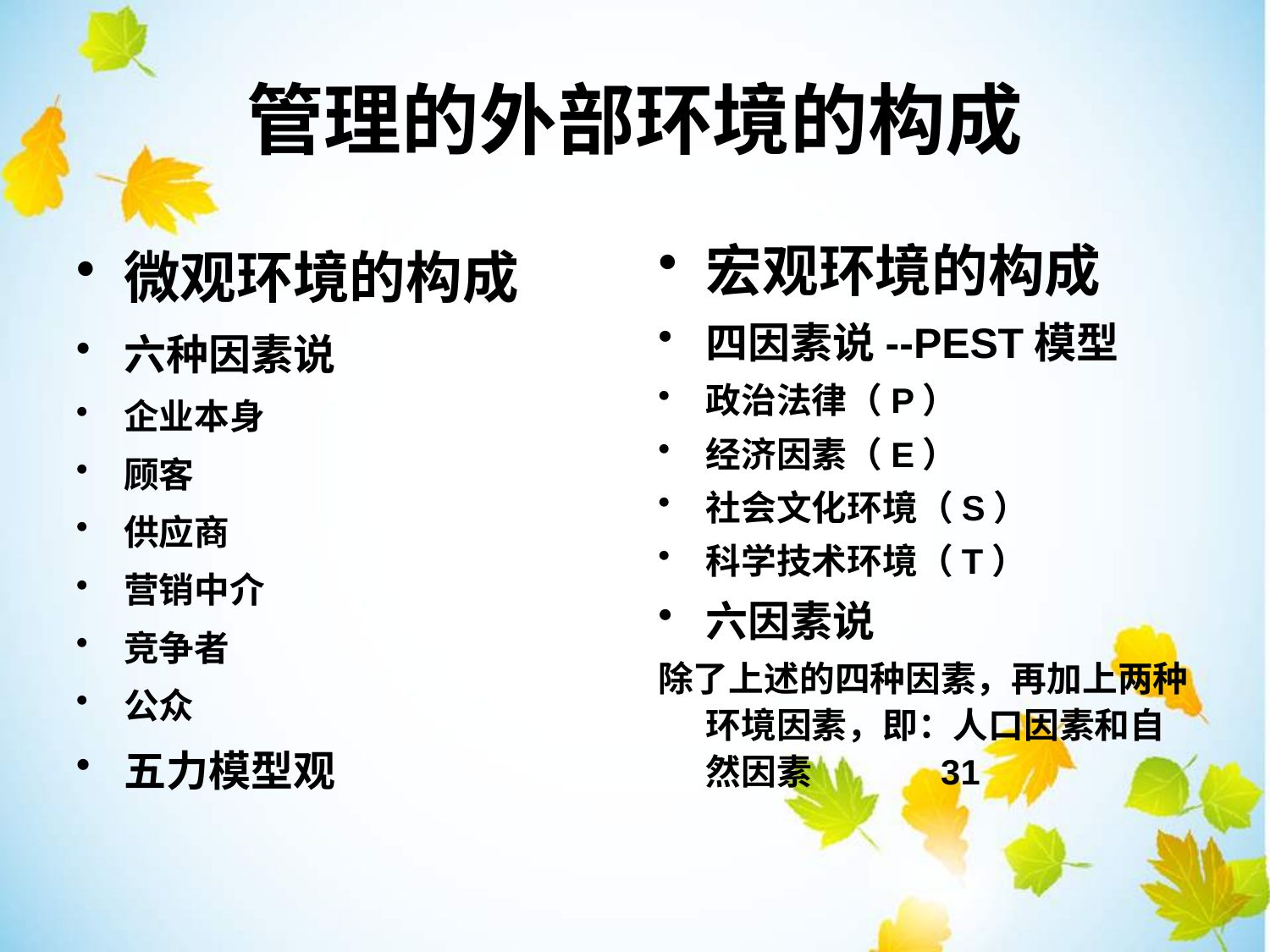

管理的外部环境的构成
微观环境的构成
六种因素说
企业本身
顾客
供应商
营销中介
竞争者
公众
五力模型观
宏观环境的构成
四因素说--PEST模型
政治法律（P）
经济因素（E）
社会文化环境（S）
科学技术环境（T）
六因素说
除了上述的四种因素，再加上两种环境因素，即：人口因素和自然因素               31